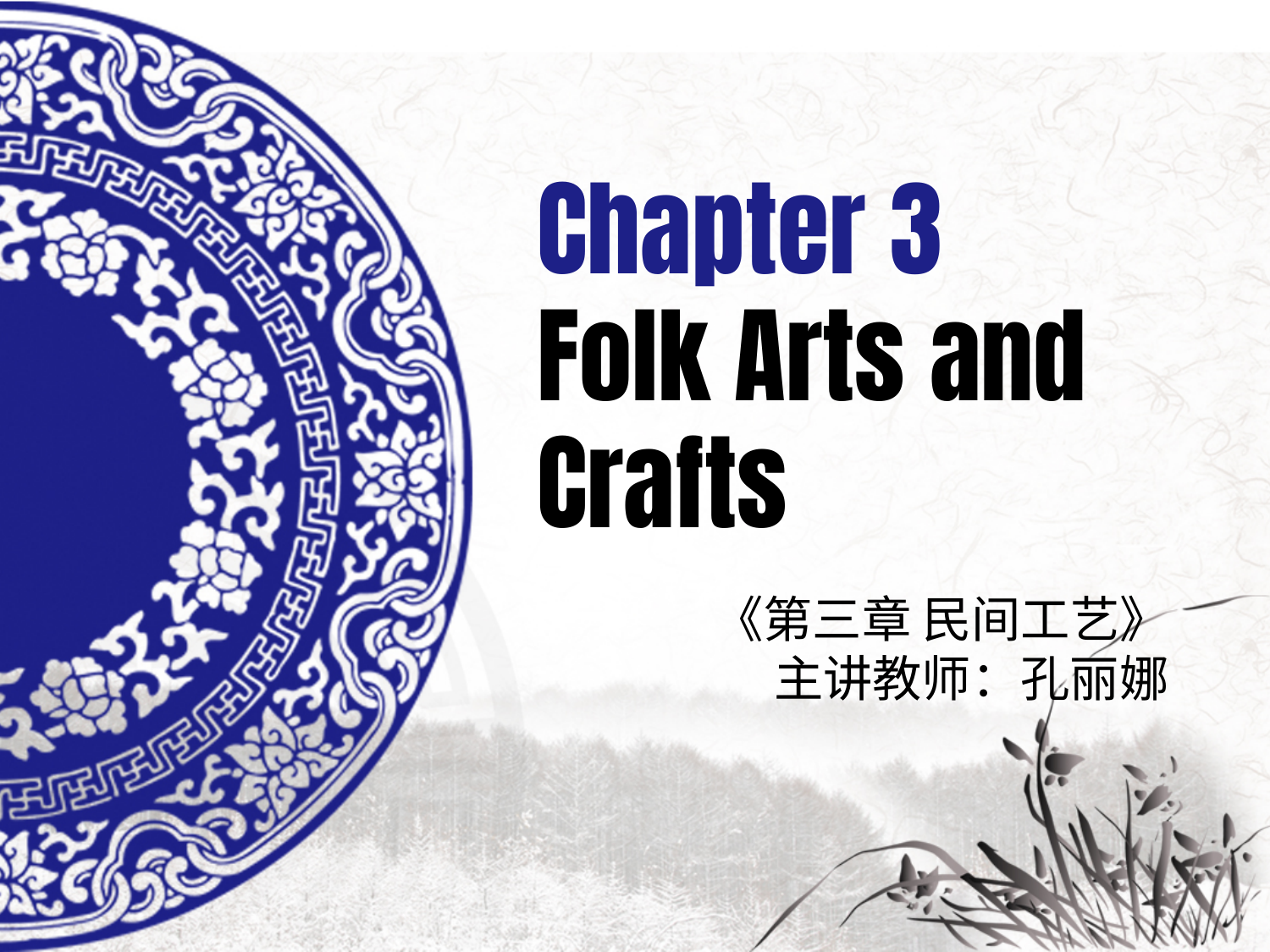

# Chapter 3 Folk Arts and Crafts
《第三章 民间工艺》
主讲教师：孔丽娜